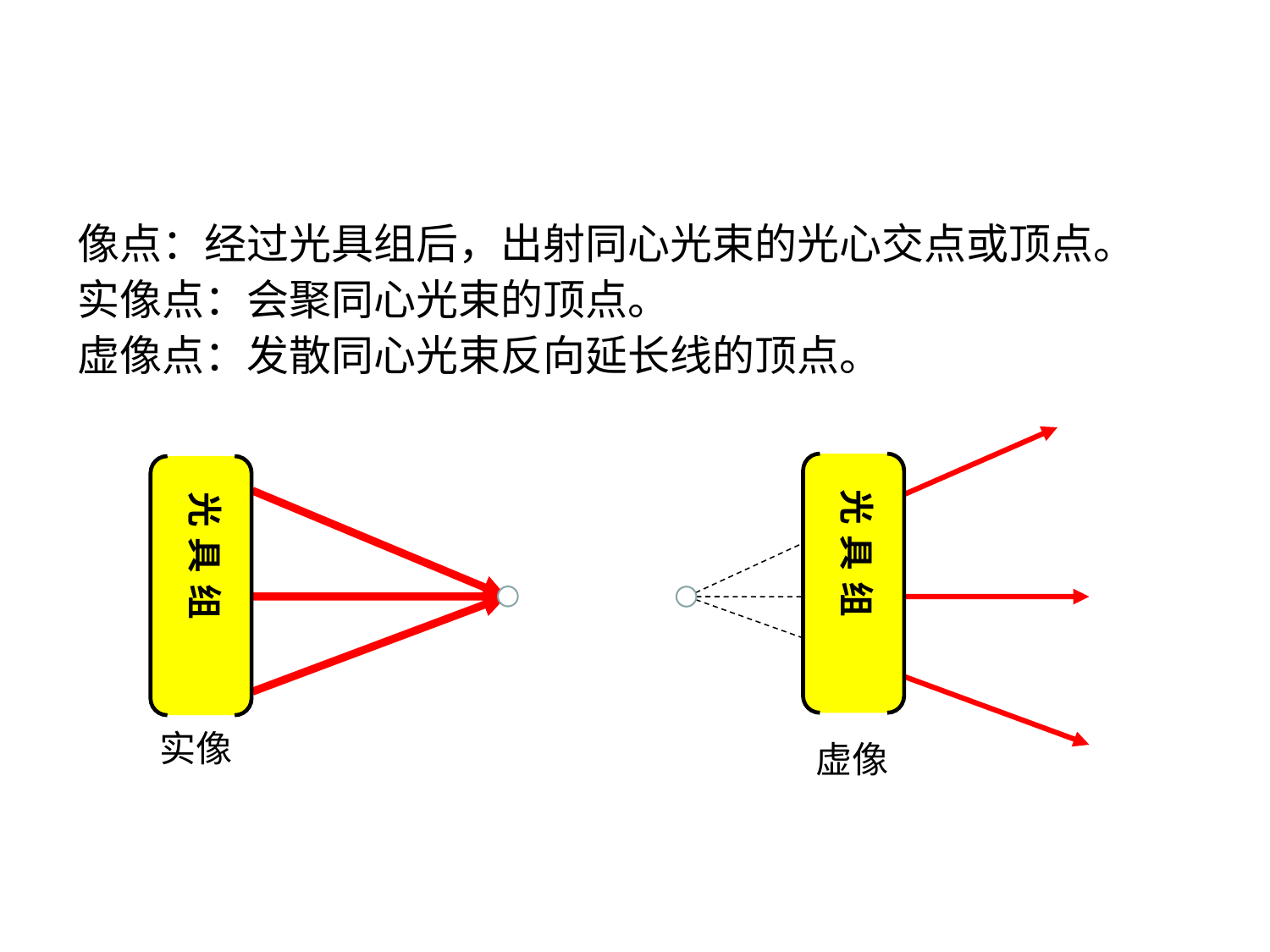

像点：经过光具组后，出射同心光束的光心交点或顶点。
实像点：会聚同心光束的顶点。
虚像点：发散同心光束反向延长线的顶点。

光具组

光具组

实像
虚像